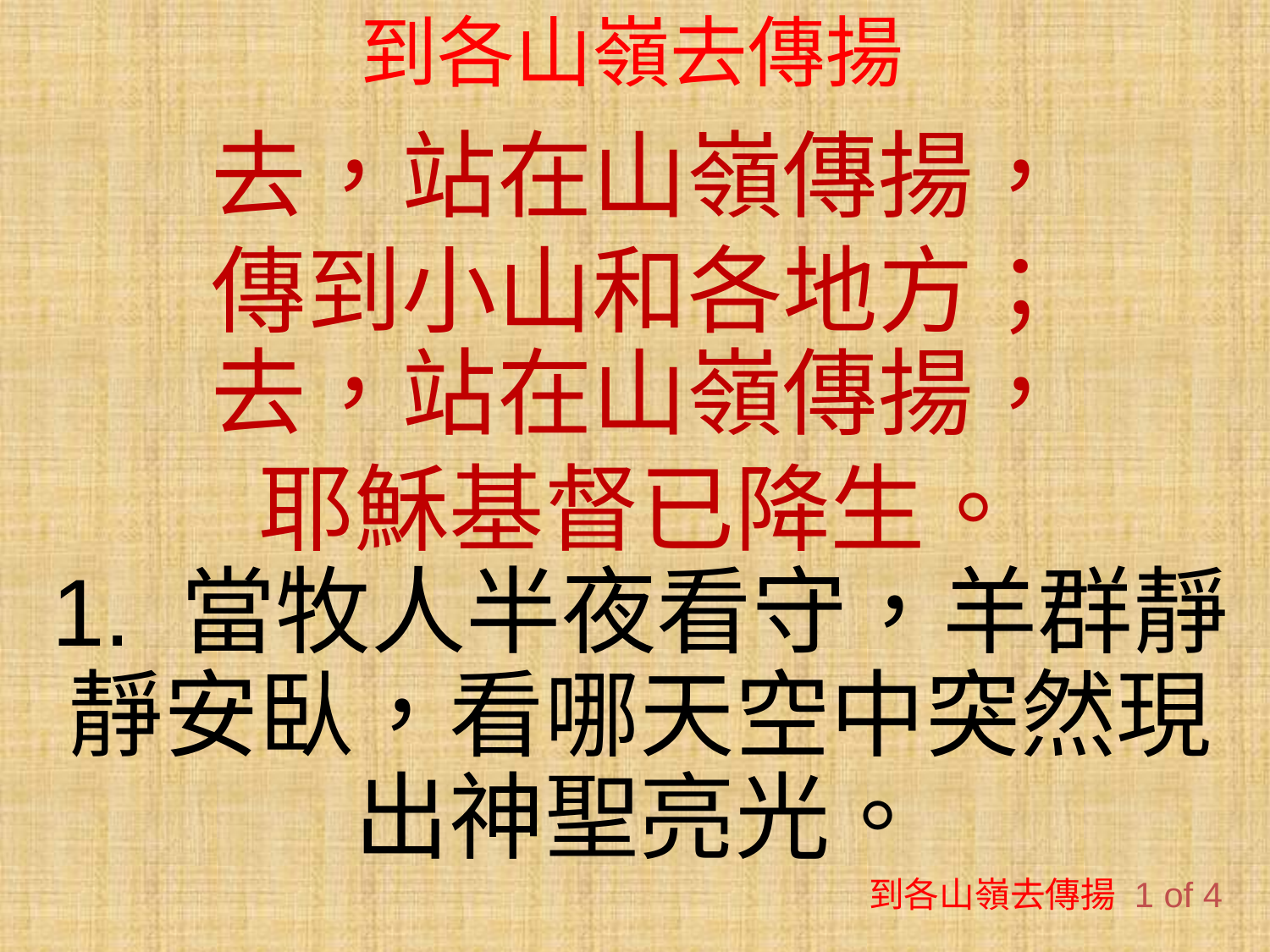

# 到各山嶺去傳揚
去，站在山嶺傳揚，
傳到小山和各地方；
去，站在山嶺傳揚，
耶穌基督已降生。
1. 當牧人半夜看守，羊群靜靜安臥，看哪天空中突然現出神聖亮光。
到各山嶺去傳揚 1 of 4